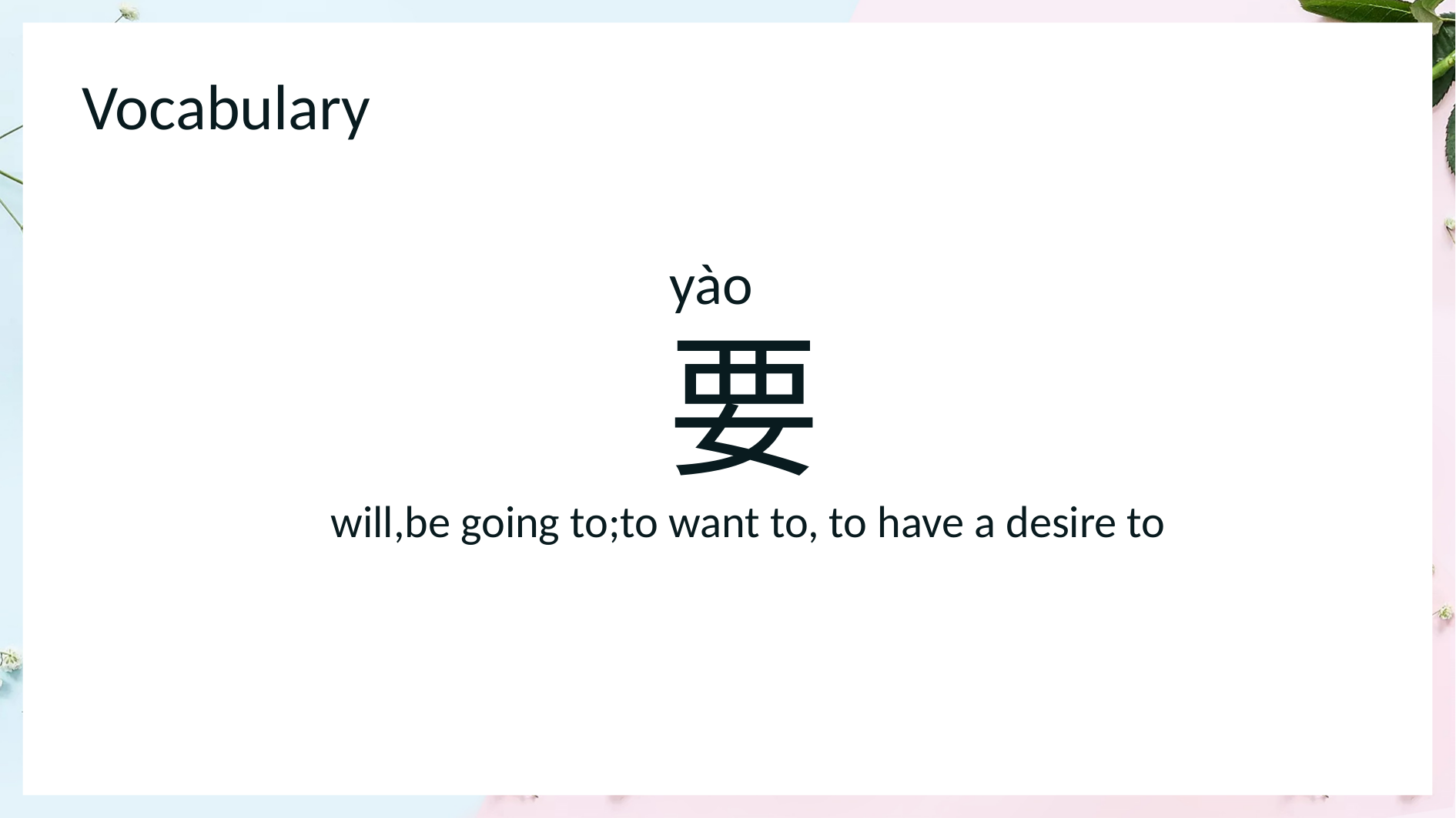

Vocabulary
          yào
  要
1
will,be going to;to want to, to have a desire to